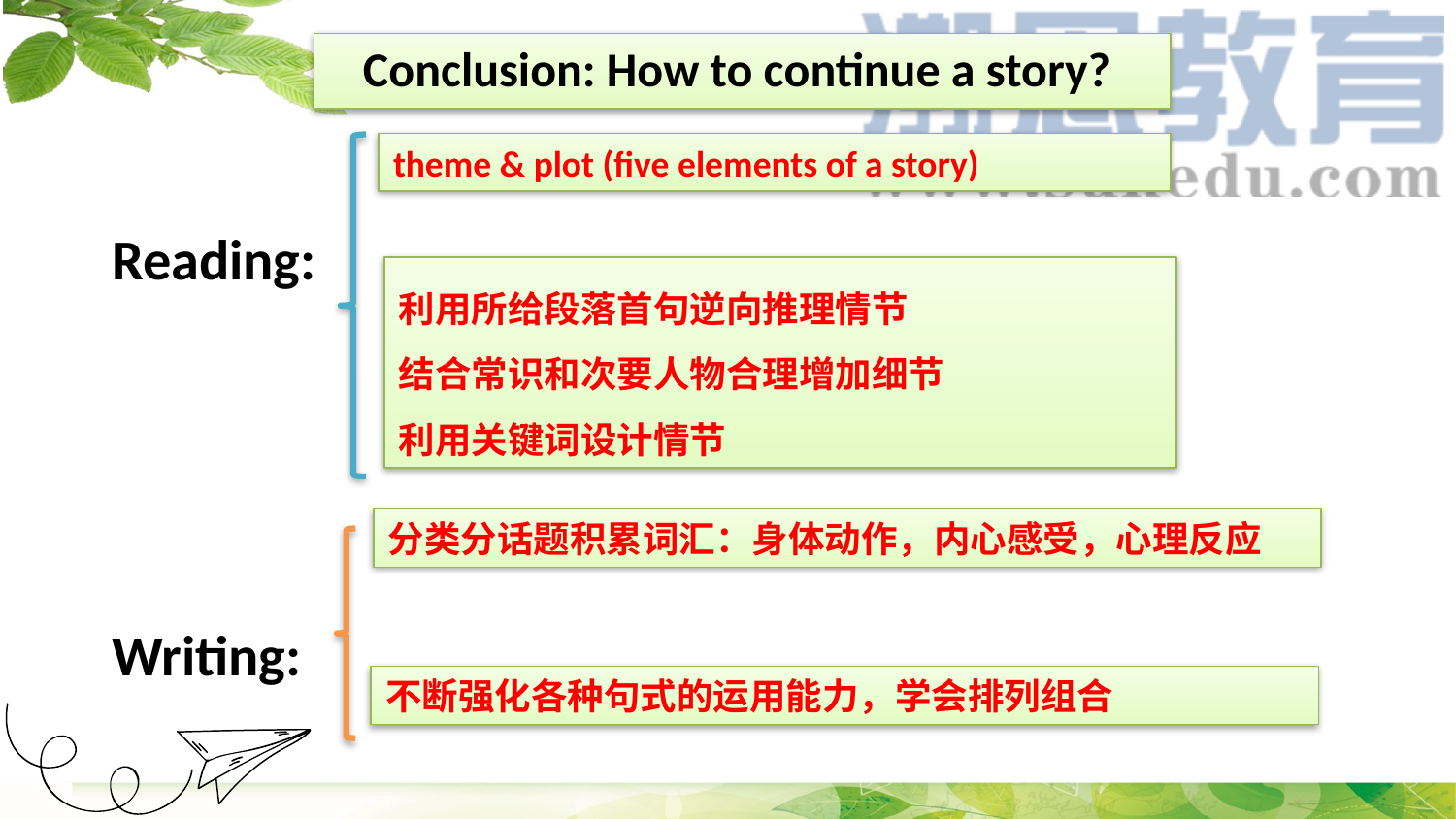

Conclusion: How to continue a story?
Conclusion: How to continue a story?
theme & plot (five elements of a story)

Reading:

Writing:
利用所给段落首句逆向推理情节
结合常识和次要人物合理增加细节
利用关键词设计情节
分类分话题积累词汇：身体动作，内心感受，心理反应

不断强化各种句式的运用能力，学会排列组合